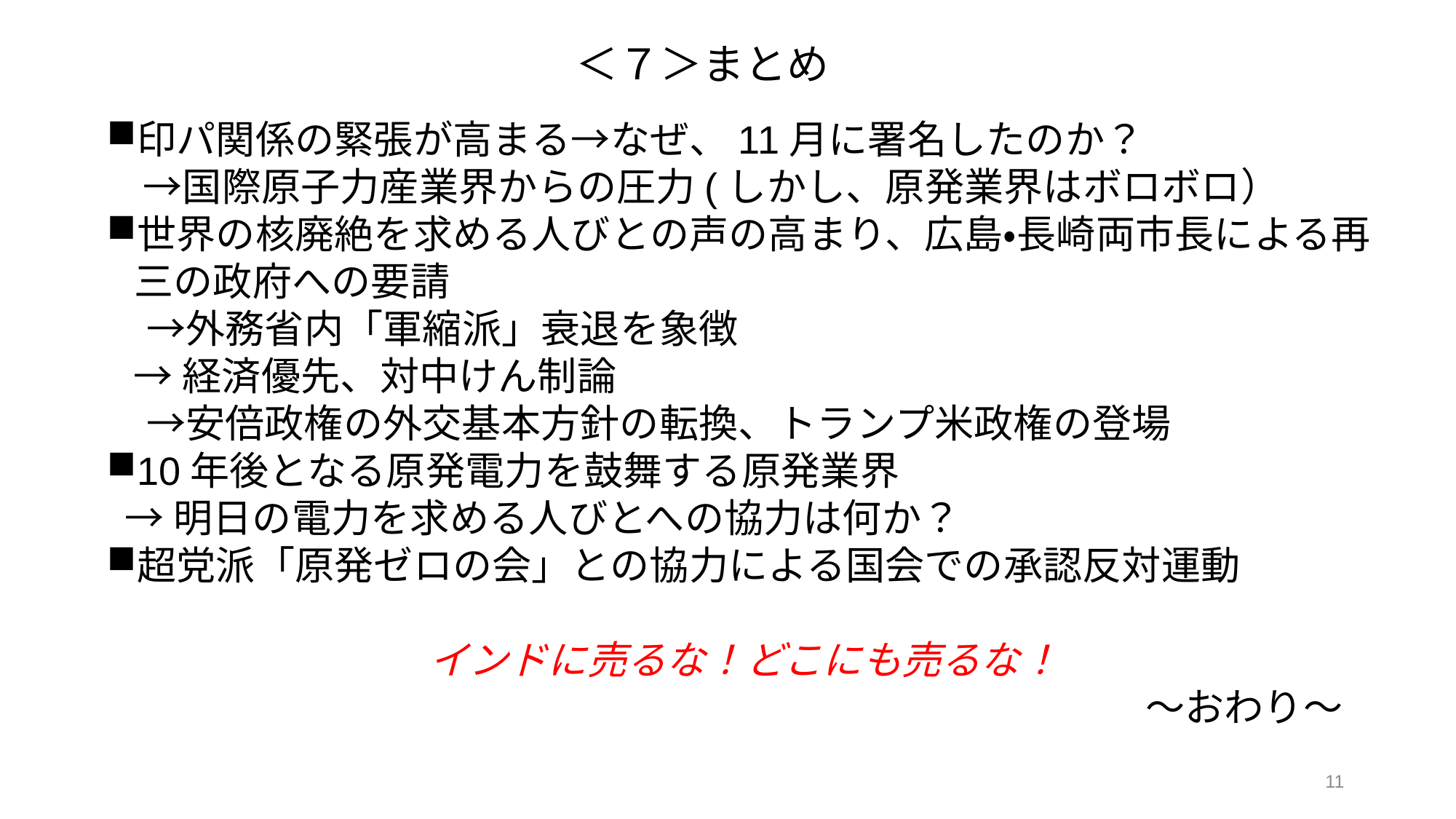

# ＜７＞まとめ
印パ関係の緊張が高まる→なぜ、11月に署名したのか？
 →国際原子力産業界からの圧力(しかし、原発業界はボロボロ）
世界の核廃絶を求める人びとの声の高まり、広島・長崎両市長による再三の政府への要請
　→外務省内「軍縮派」衰退を象徴
   →経済優先、対中けん制論
　→安倍政権の外交基本方針の転換、トランプ米政権の登場
10年後となる原発電力を鼓舞する原発業界
  →明日の電力を求める人びとへの協力は何か？
超党派「原発ゼロの会」との協力による国会での承認反対運動

インドに売るな！どこにも売るな！
〜おわり〜

11